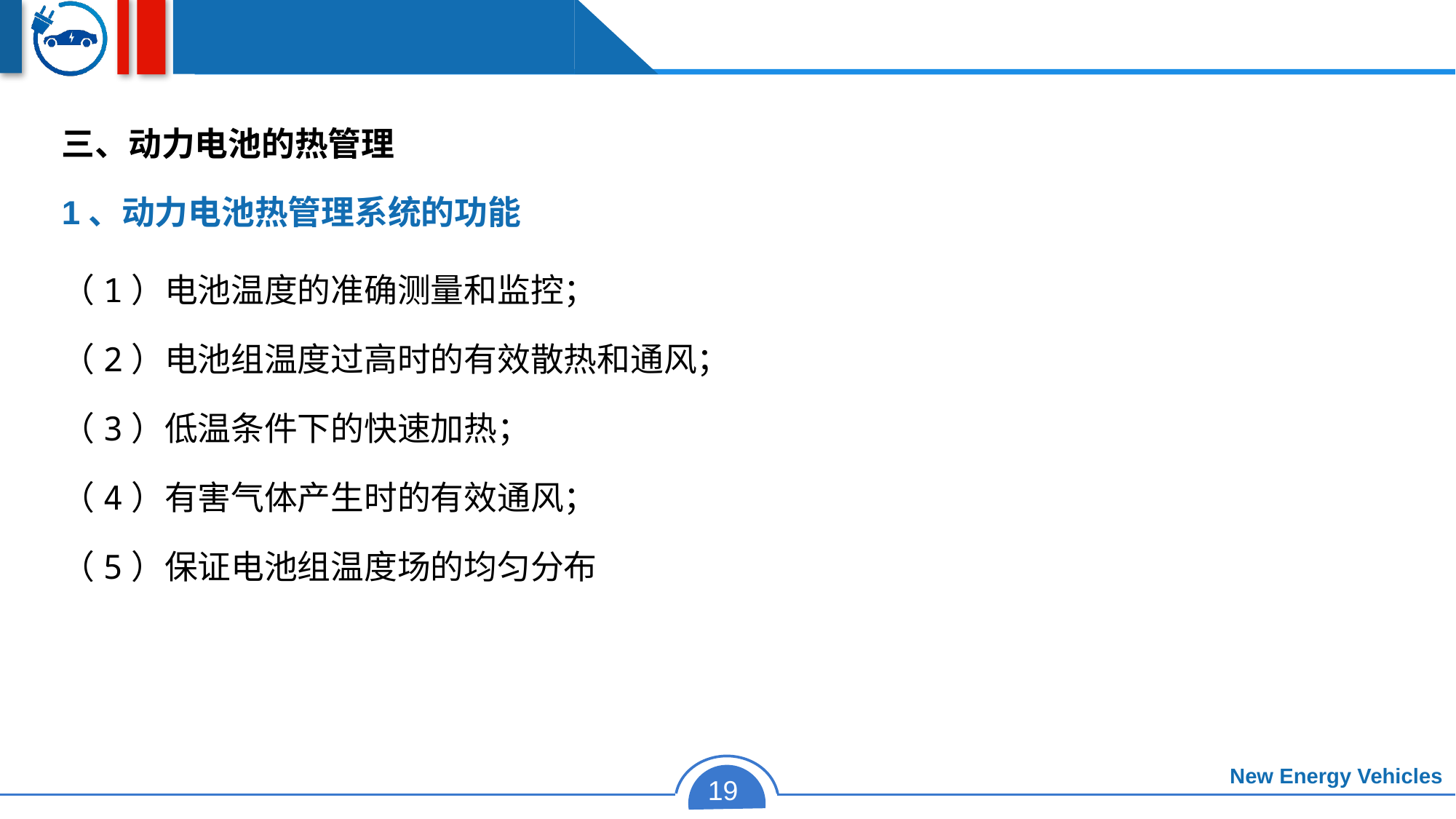

三、动力电池的热管理
1、动力电池热管理系统的功能
（1）电池温度的准确测量和监控；
（2）电池组温度过高时的有效散热和通风；
（3）低温条件下的快速加热；
（4）有害气体产生时的有效通风；
（5）保证电池组温度场的均匀分布